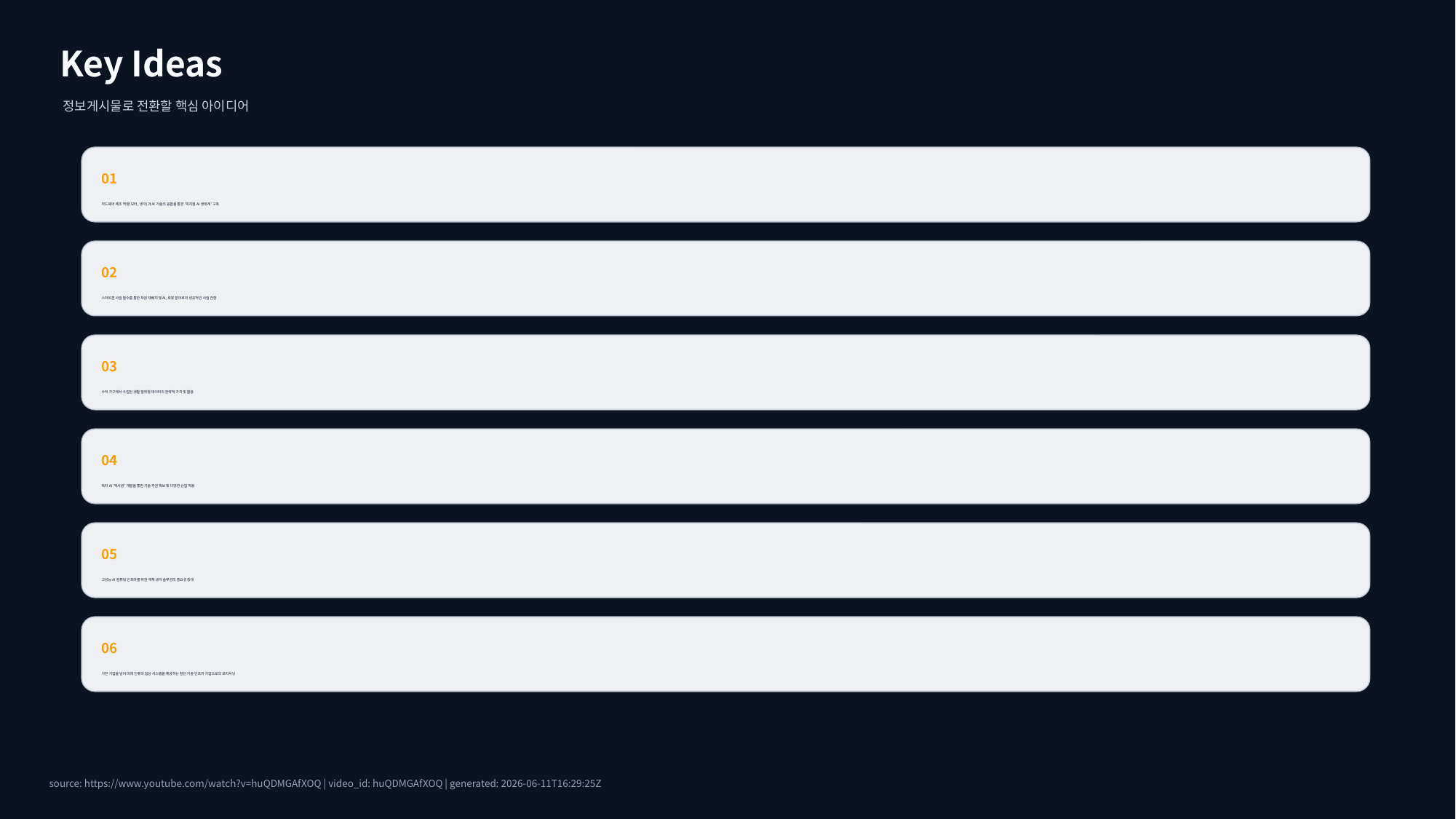

Key Ideas
정보게시물로 전환할 핵심 아이디어

01
하드웨어 제조 역량(모터, 냉각)과 AI 기술의 융합을 통한 '피지컬 AI 생태계' 구축

02
스마트폰 사업 철수를 통한 자원 재배치 및 AI, 로봇 분야로의 성공적인 사업 전환

03
수억 가구에서 수집된 생활 밀착형 데이터의 전략적 가치 및 활용

04
독자 AI '엑사원' 개발을 통한 기술 주권 확보 및 다양한 산업 적용

05
고성능 AI 컴퓨팅 인프라를 위한 액체 냉각 솔루션의 중요성 증대

06
가전 기업을 넘어 미래 인류의 일상 시스템을 제공하는 첨단 기술 인프라 기업으로의 포지셔닝
source: https://www.youtube.com/watch?v=huQDMGAfXOQ | video_id: huQDMGAfXOQ | generated: 2026-06-11T16:29:25Z